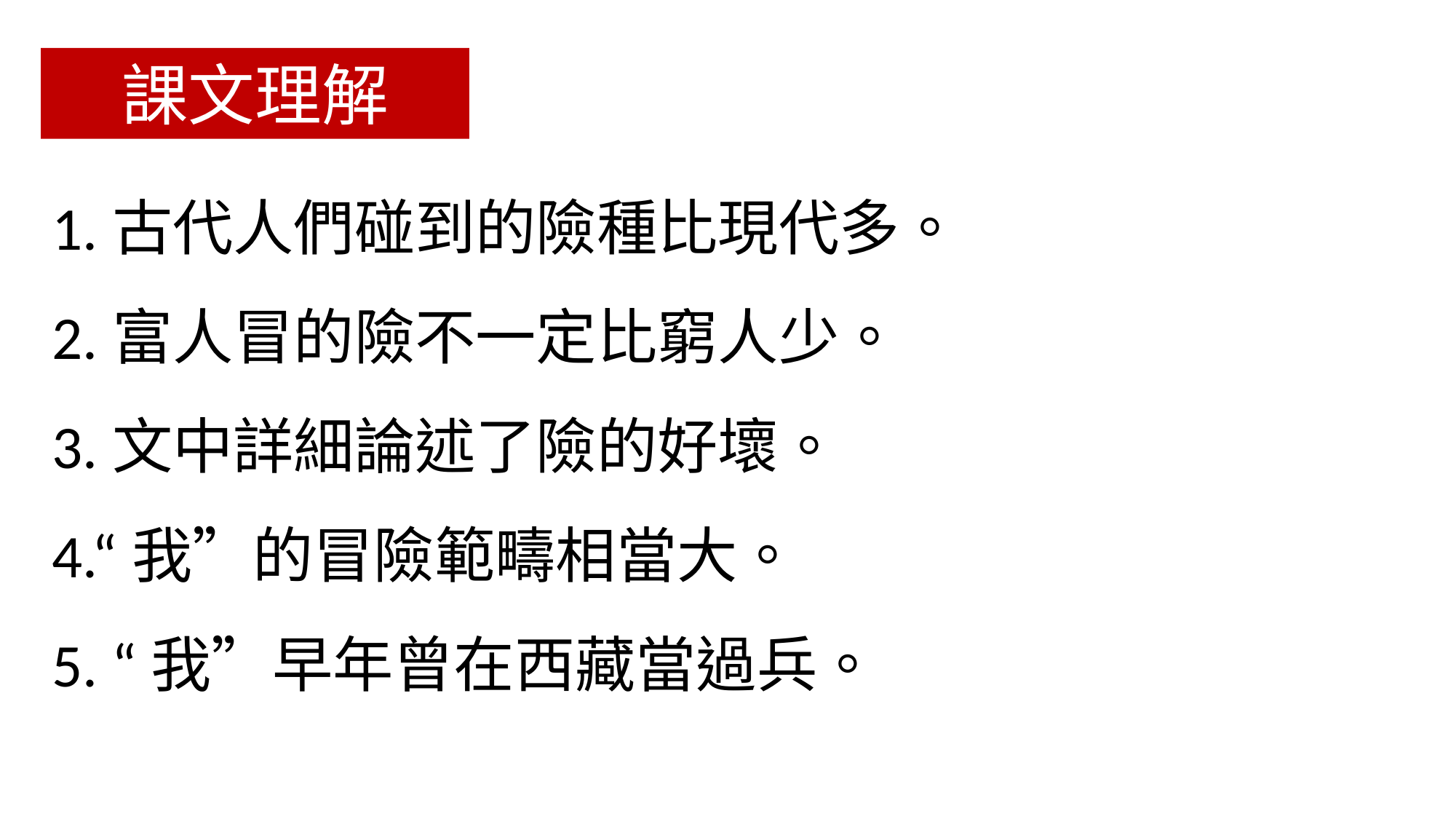

課文理解
1.古代人們碰到的險種比現代多。
2.富人冒的險不一定比窮人少。
3.文中詳細論述了險的好壞。
4.“我”的冒險範疇相當大。
5. “我”早年曾在西藏當過兵。